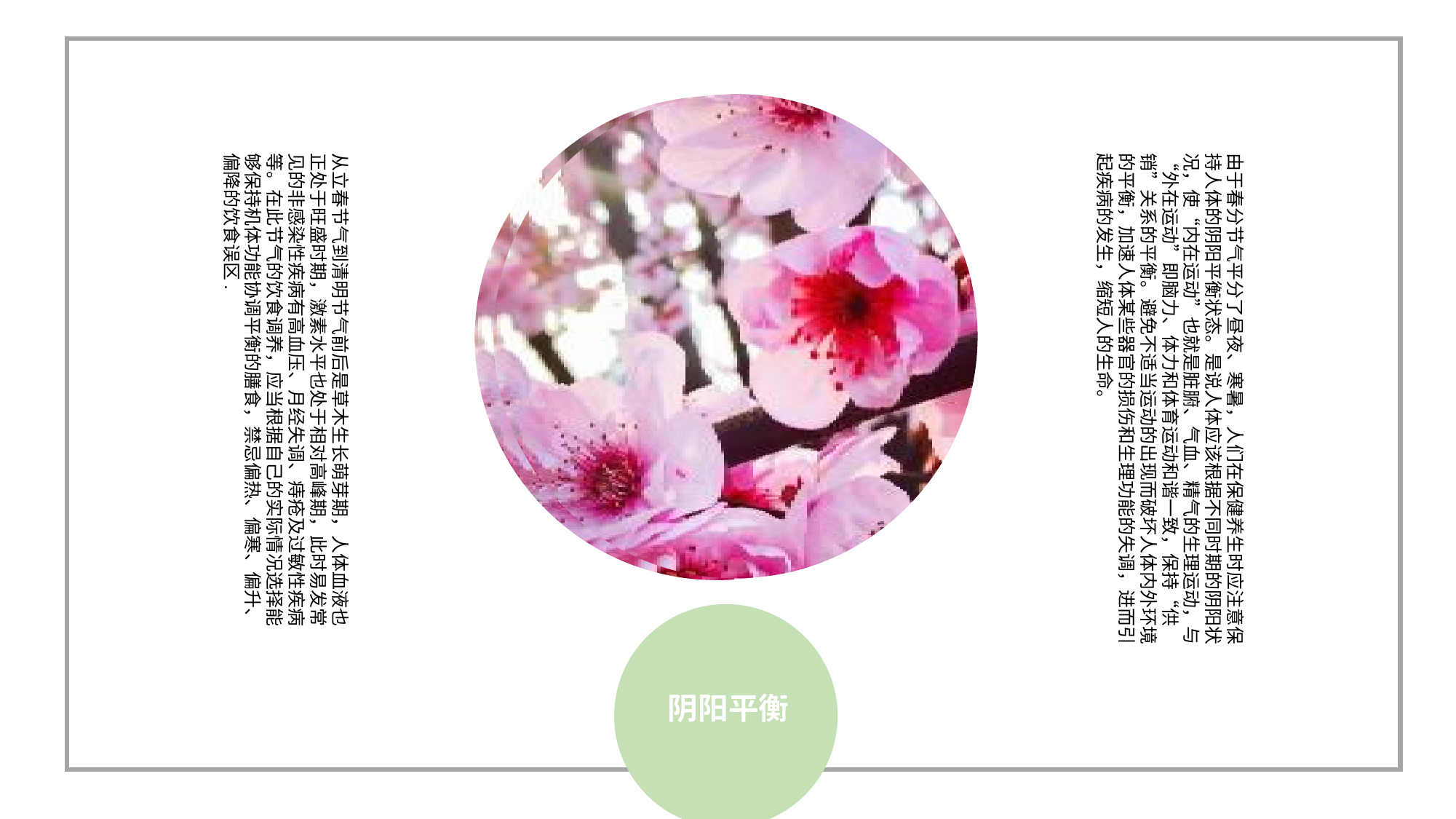

从立春节气到清明节气前后是草木生长萌芽期，人体血液也正处于旺盛时期，激素水平也处于相对高峰期，此时易发常见的非感染性疾病有高血压、月经失调、痔疮及过敏性疾病等。在此节气的饮食调养，应当根据自己的实际情况选择能够保持机体功能协调平衡的膳食，禁忌偏热、偏寒、偏升、偏降的饮食误区.
由于春分节气平分了昼夜、寒暑，人们在保健养生时应注意保持人体的阴阳平衡状态。是说人体应该根据不同时期的阴阳状况，使“内在运动”也就是脏腑、气血、精气的生理运动，与“外在运动”即脑力、体力和体育运动和谐一致，保持“供销”关系的平衡。避免不适当运动的出现而破坏人体内外环境的平衡，加速人体某些器官的损伤和生理功能的失调，进而引起疾病的发生，缩短人的生命。

阴阳平衡